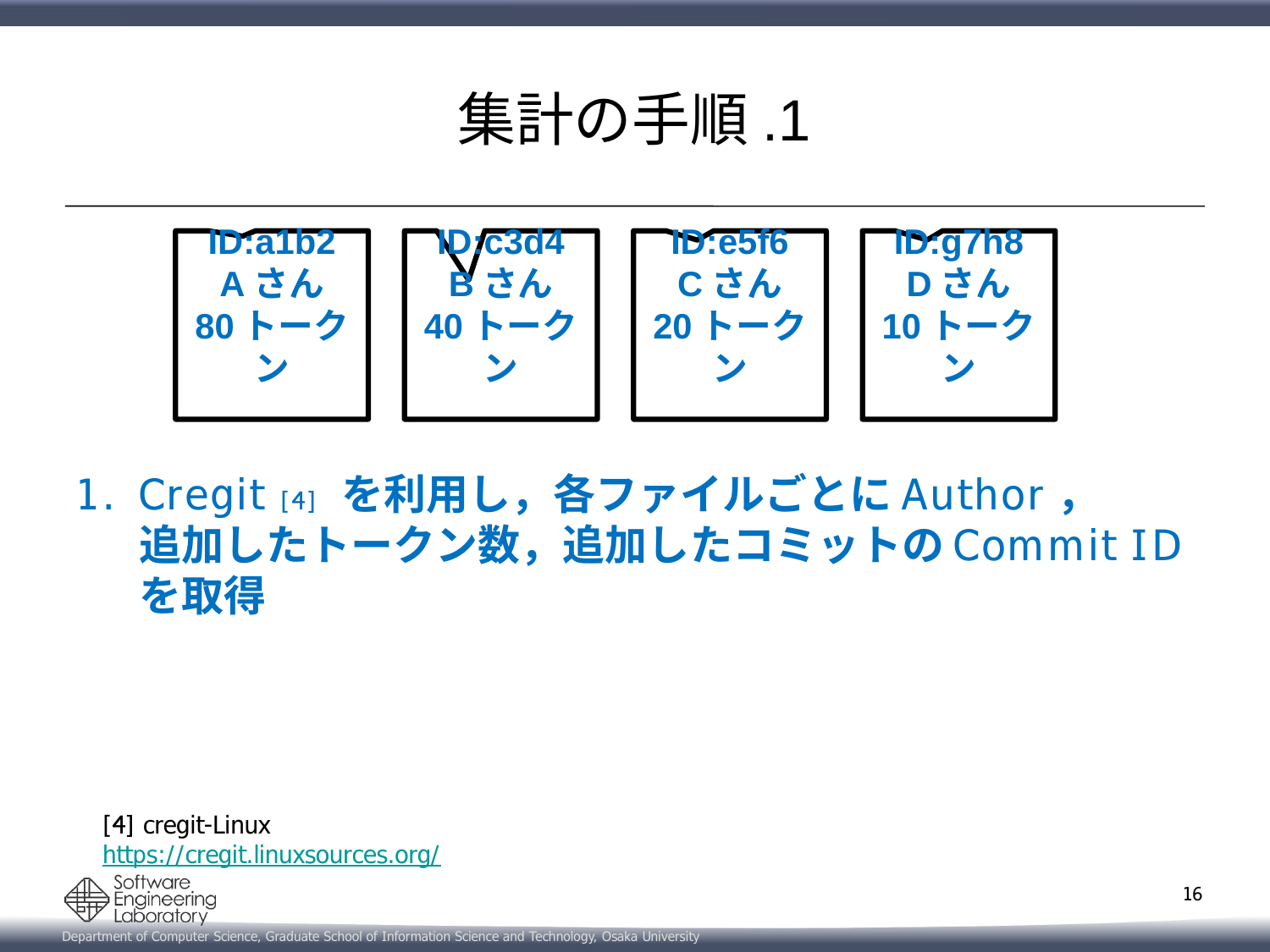

# 集計の手順.1
ID:a1b2
Aさん
80トークン

ID:c3d4
Bさん
40トークン

ID:e5f6
Cさん
20トークン

ID:g7h8
Dさん
10トークン

Cregit [4] を利用し，各ファイルごとにAuthor，
追加したトークン数，追加したコミットのCommit IDを取得
[4] cregit-Linux​
https://cregit.linuxsources.org/
16